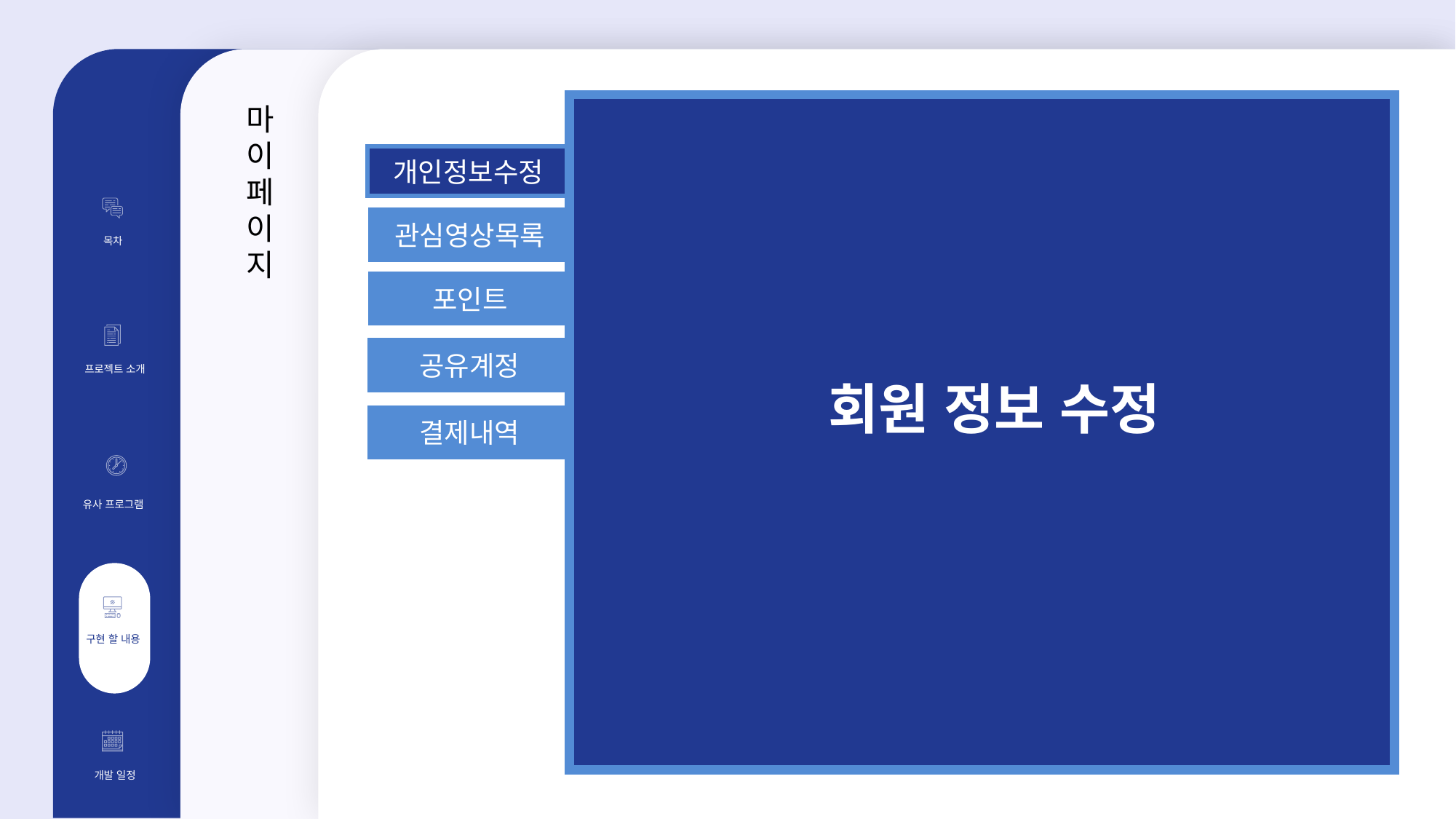

### Chart

| Category |
|---|
마이페이지
개인정보수정

관심영상목록
목차
포인트

공유계정
프로젝트 소개
프로젝트
소개
회원 정보 수정
결제내역

유사 프로그램

구현 할 내용

개발 일정